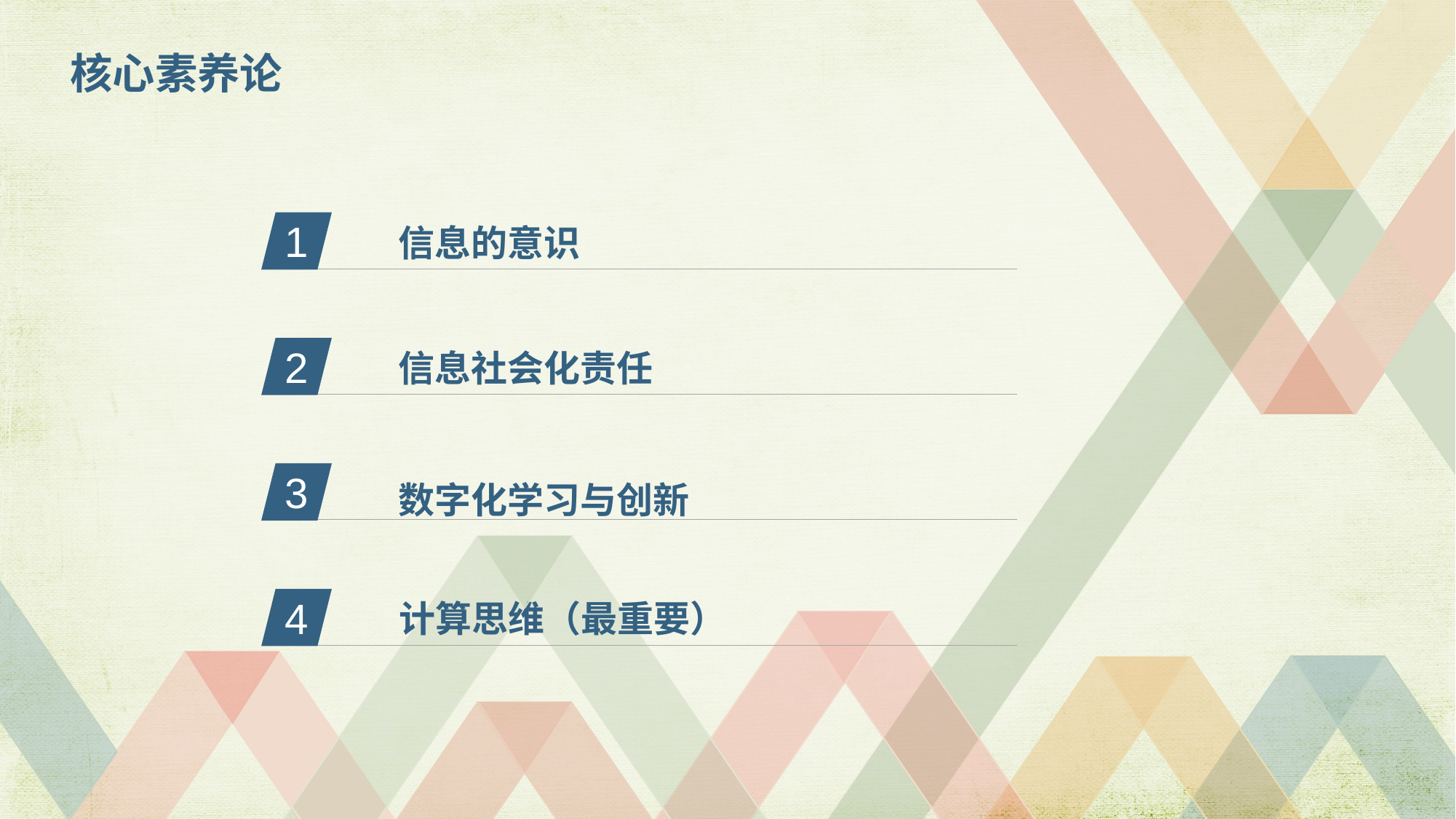

核心素养论

1

信息的意识

2

信息社会化责任

数字化学习与创新
3

4

计算思维（最重要）